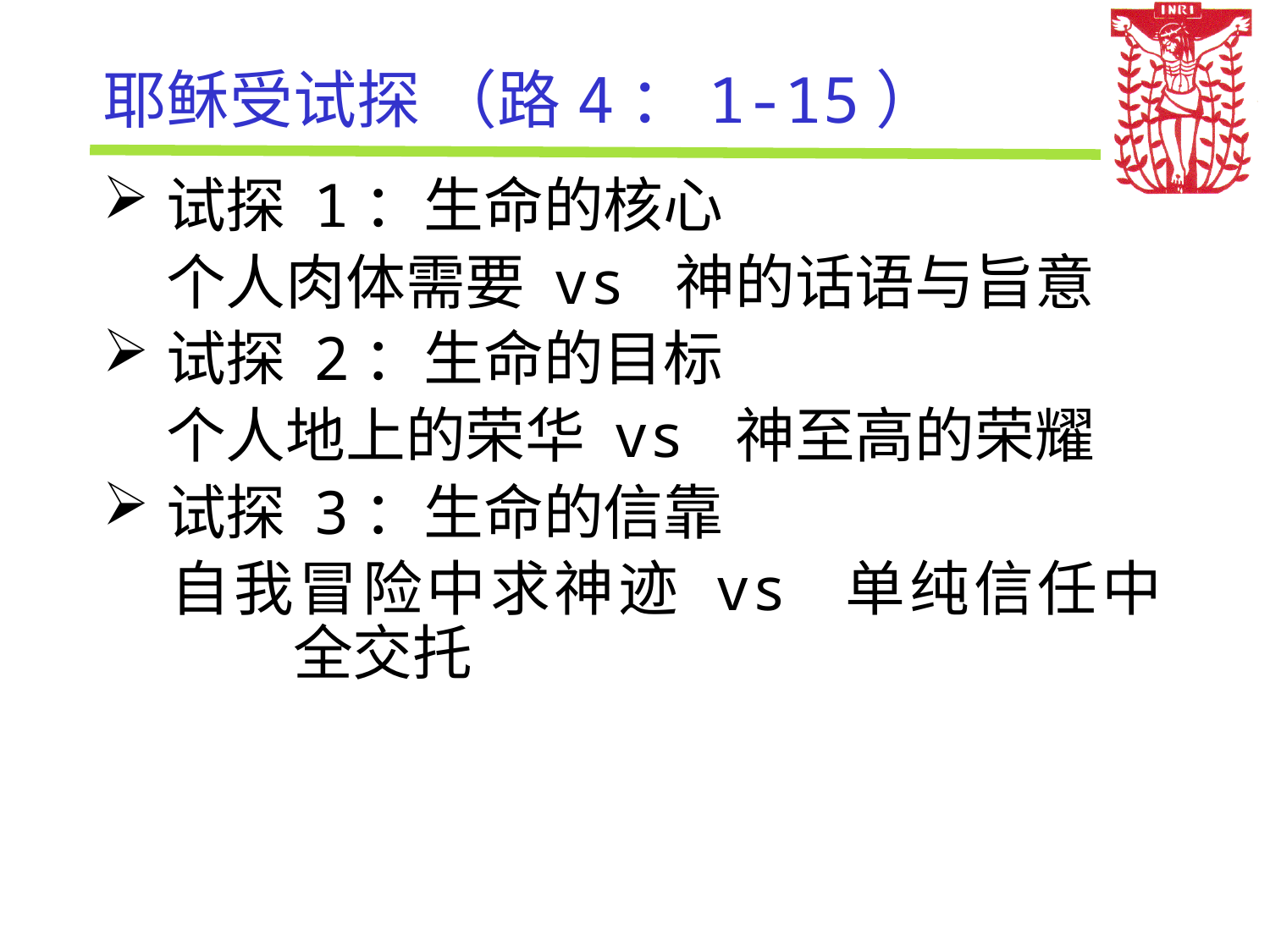

# 耶稣受试探 （路4：1-15）
试探 1：生命的核心
	个人肉体需要 vs 神的话语与旨意
试探 2：生命的目标
	个人地上的荣华 vs 神至高的荣耀
试探 3：生命的信靠
	自我冒险中求神迹 vs 单纯信任中	全交托